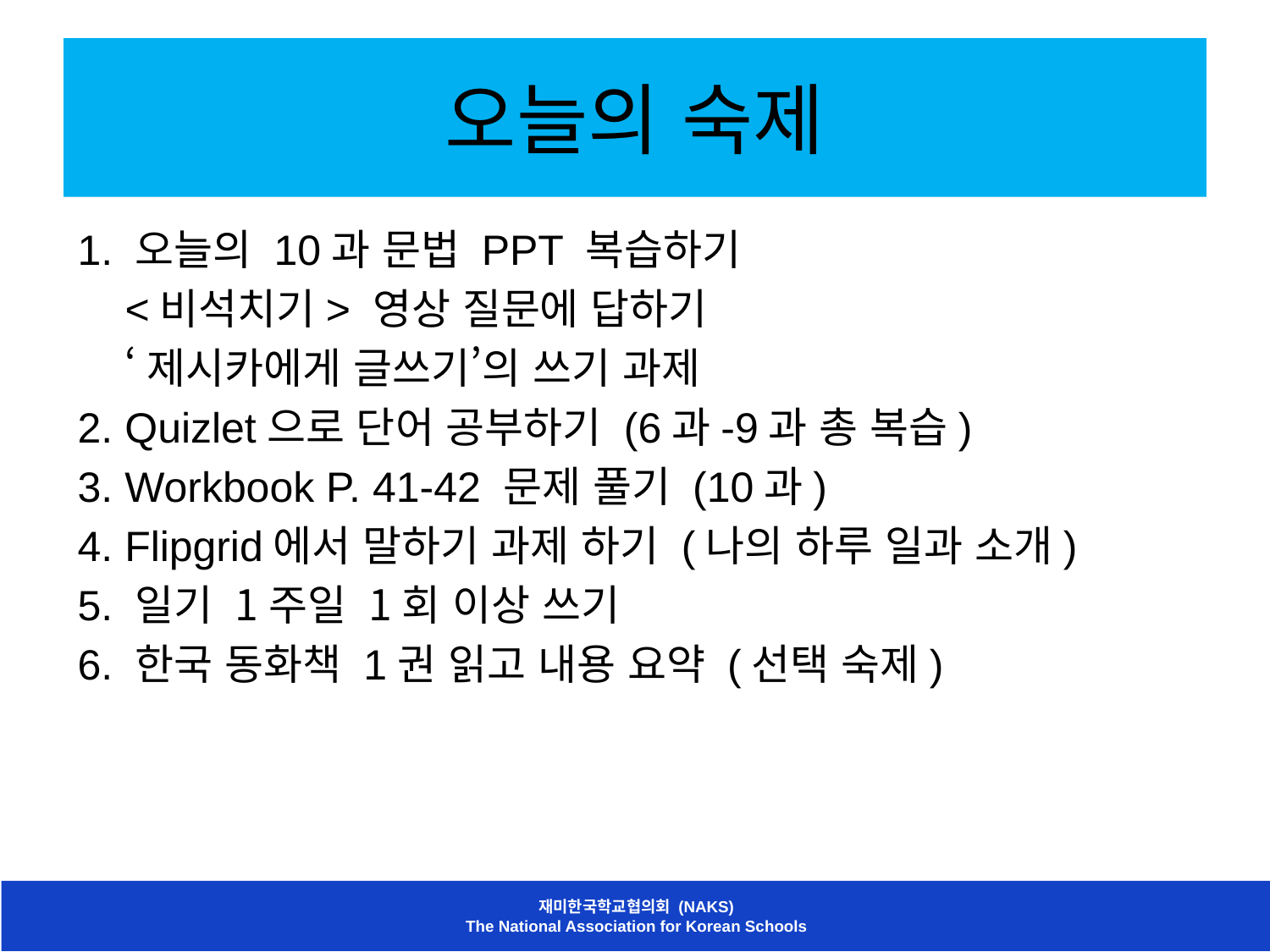

# 오늘의 숙제
1. 오늘의 10과 문법 PPT 복습하기
    <비석치기> 영상 질문에 답하기
    ‘제시카에게 글쓰기’의 쓰기 과제
2. Quizlet으로 단어 공부하기 (6과-9과 총 복습)
3. Workbook P. 41-42 문제 풀기 (10과)
4. Flipgrid에서 말하기 과제 하기 (나의 하루 일과 소개)
5. 일기 1주일 1회 이상 쓰기
6. 한국 동화책 1권 읽고 내용 요약 (선택 숙제)

재미한국학교협의회 (NAKS)
The National Association for Korean Schools